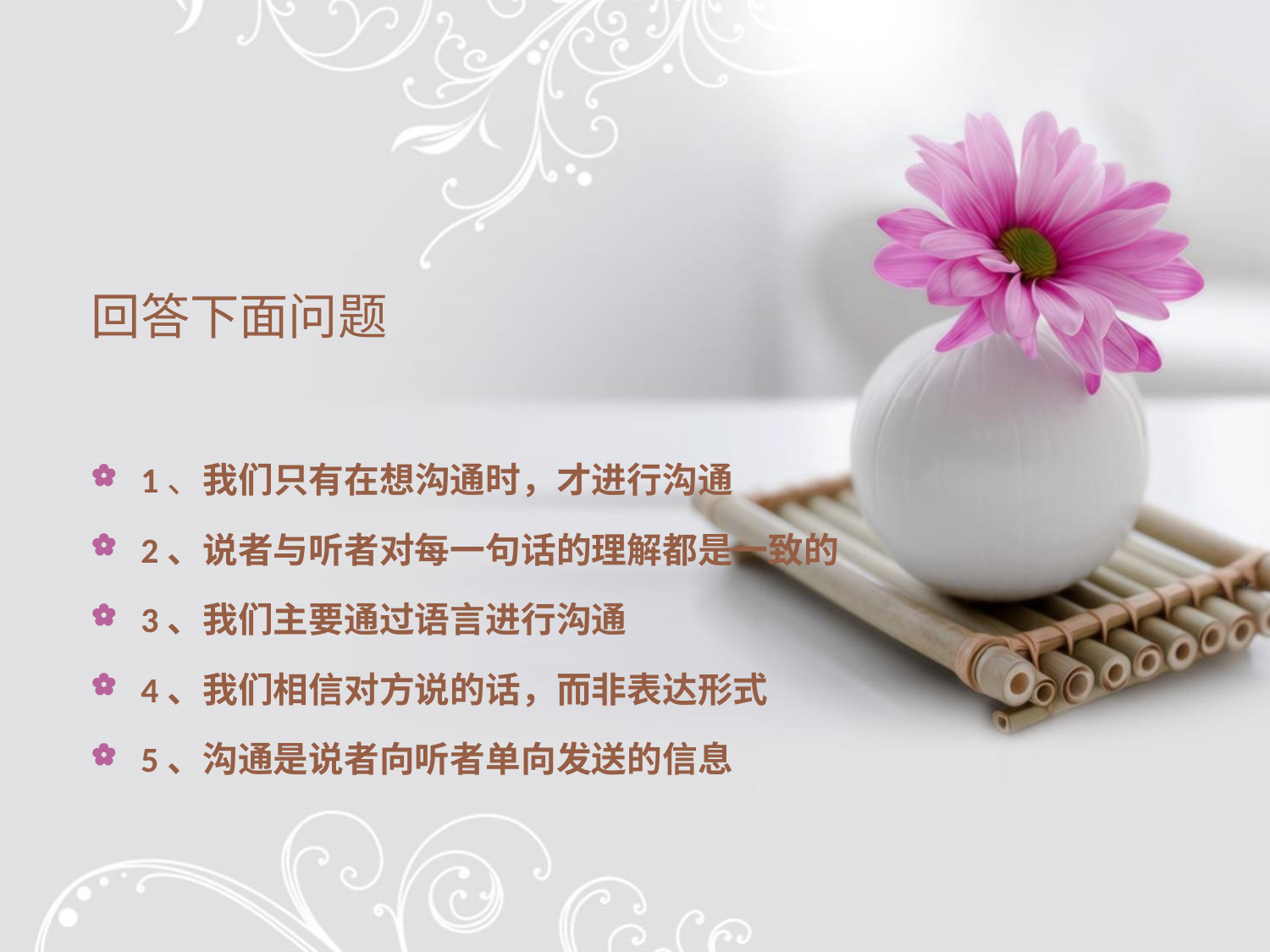

回答下面问题

1、我们只有在想沟通时，才进行沟通
2、说者与听者对每一句话的理解都是一致的
3、我们主要通过语言进行沟通
4、我们相信对方说的话，而非表达形式
5、沟通是说者向听者单向发送的信息